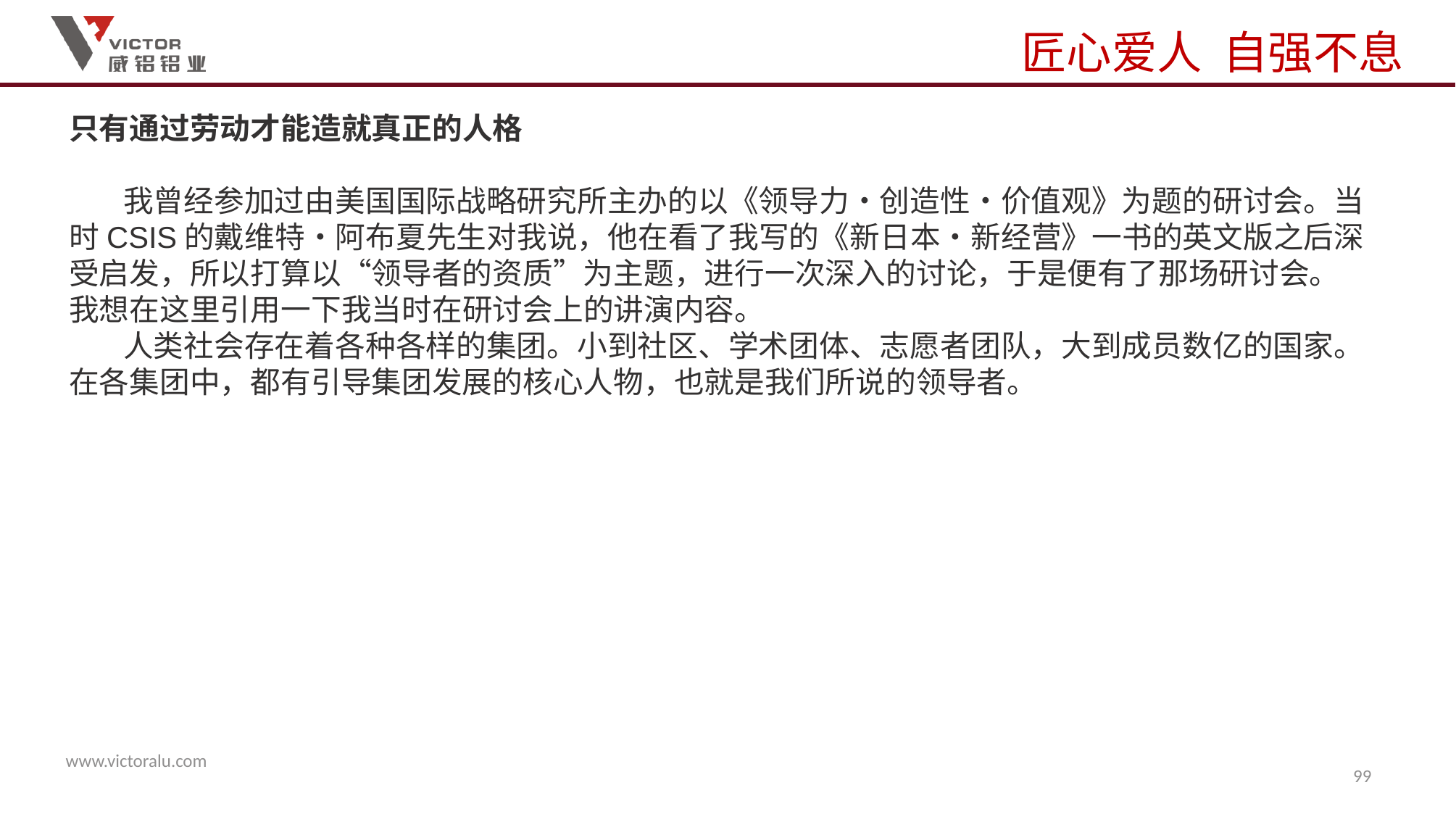

只有通过劳动才能造就真正的人格

我曾经参加过由美国国际战略研究所主办的以《领导力・创造性・价值观》为题的研讨会。当时CSIS的戴维特・阿布夏先生对我说，他在看了我写的《新日本・新经营》一书的英文版之后深受启发，所以打算以“领导者的资质”为主题，进行一次深入的讨论，于是便有了那场研讨会。我想在这里引用一下我当时在研讨会上的讲演内容。
人类社会存在着各种各样的集团。小到社区、学术团体、志愿者团队，大到成员数亿的国家。在各集团中，都有引导集团发展的核心人物，也就是我们所说的领导者。

99